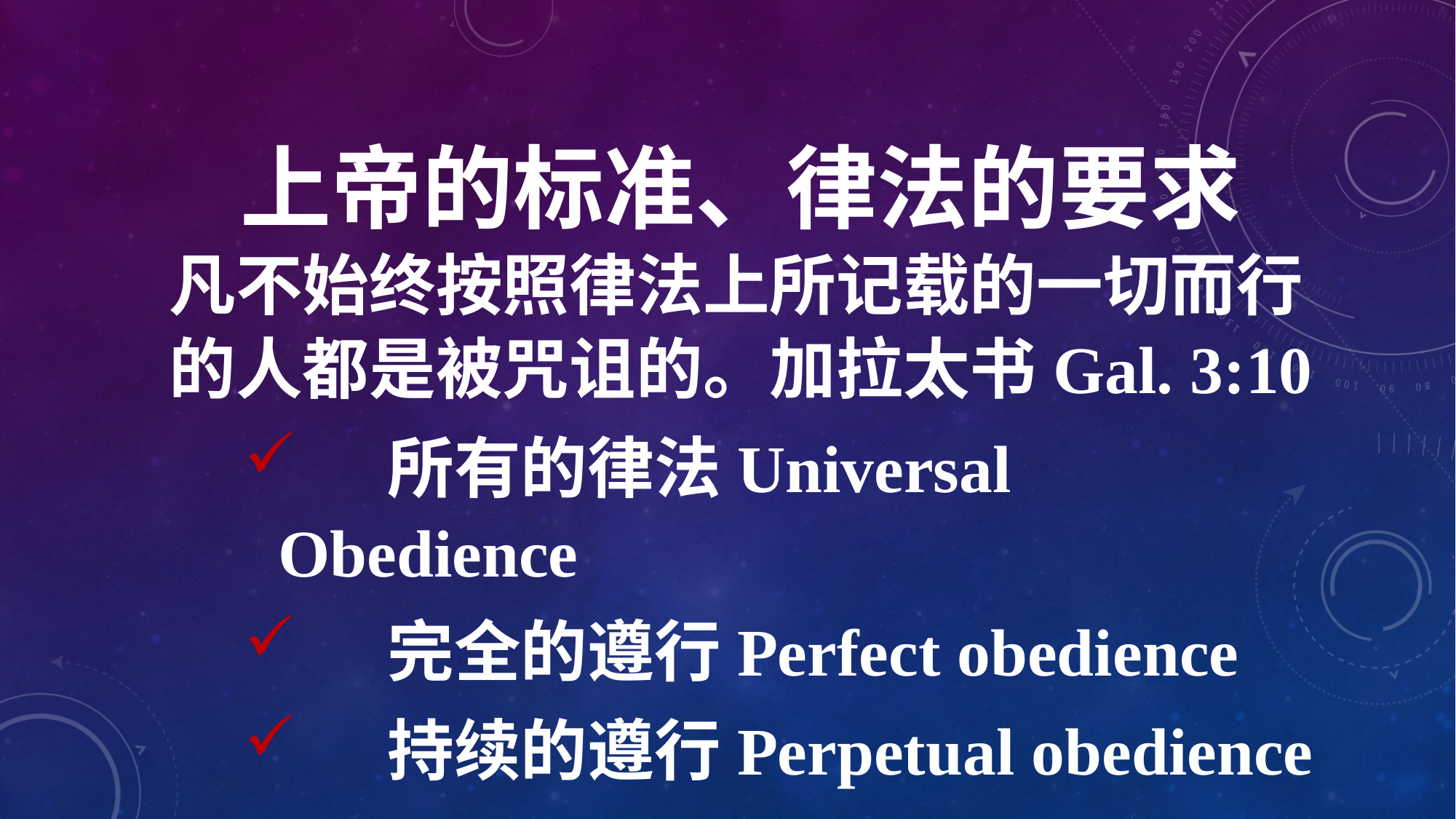

# 上帝的标准、律法的要求
	凡不始终按照律法上所记载的一切而行的人都是被咒诅的。加拉太书Gal. 3:10
	所有的律法Universal Obedience
	完全的遵行Perfect obedience
	持续的遵行Perpetual obedience